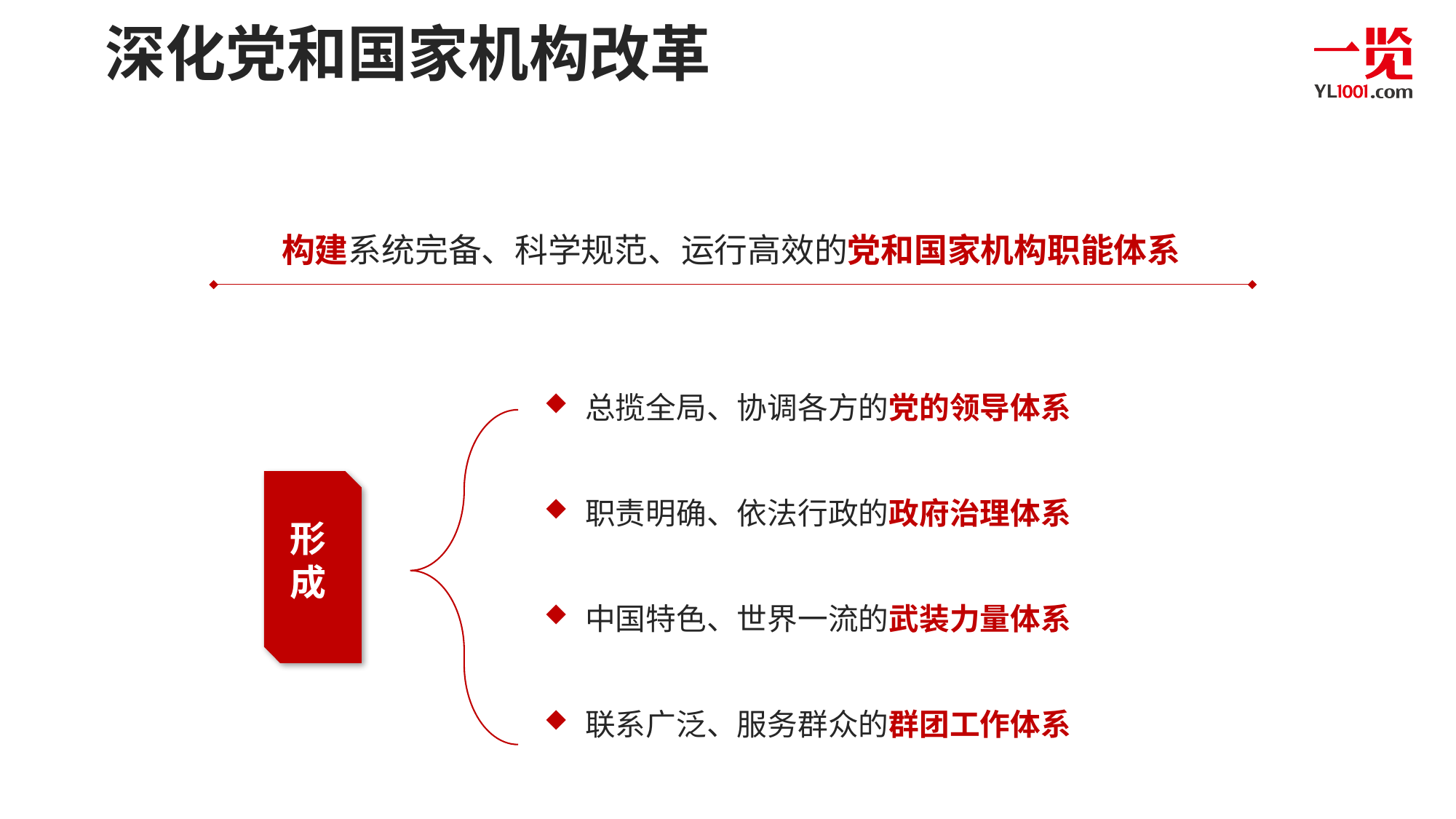

# 深化党和国家机构改革
构建系统完备、科学规范、运行高效的党和国家机构职能体系
总揽全局、协调各方的党的领导体系

形
成
职责明确、依法行政的政府治理体系
中国特色、世界一流的武装力量体系
联系广泛、服务群众的群团工作体系